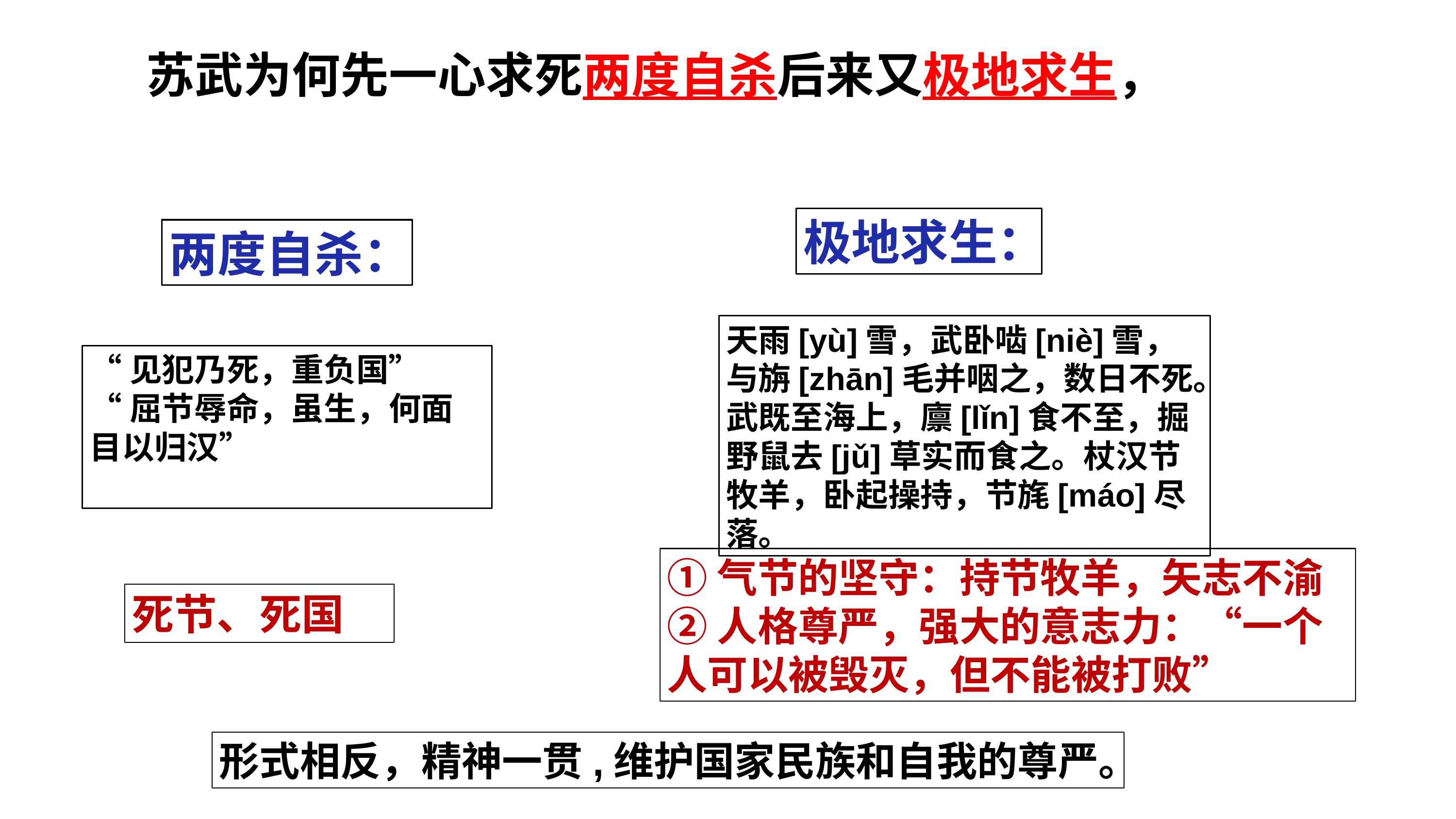

苏武为何先一心求死两度自杀后来又极地求生，
极地求生：
两度自杀：
天雨[yù]雪，武卧啮[niè]雪，与旃[zhān]毛并咽之，数日不死。武既至海上，廪[lǐn]食不至，掘野鼠去[jǔ]草实而食之。杖汉节牧羊，卧起操持，节旄[máo]尽落。
“见犯乃死，重负国”
“屈节辱命，虽生，何面目以归汉”

①气节的坚守：持节牧羊，矢志不渝
②人格尊严，强大的意志力：“一个人可以被毁灭，但不能被打败”
死节、死国
形式相反，精神一贯,维护国家民族和自我的尊严。